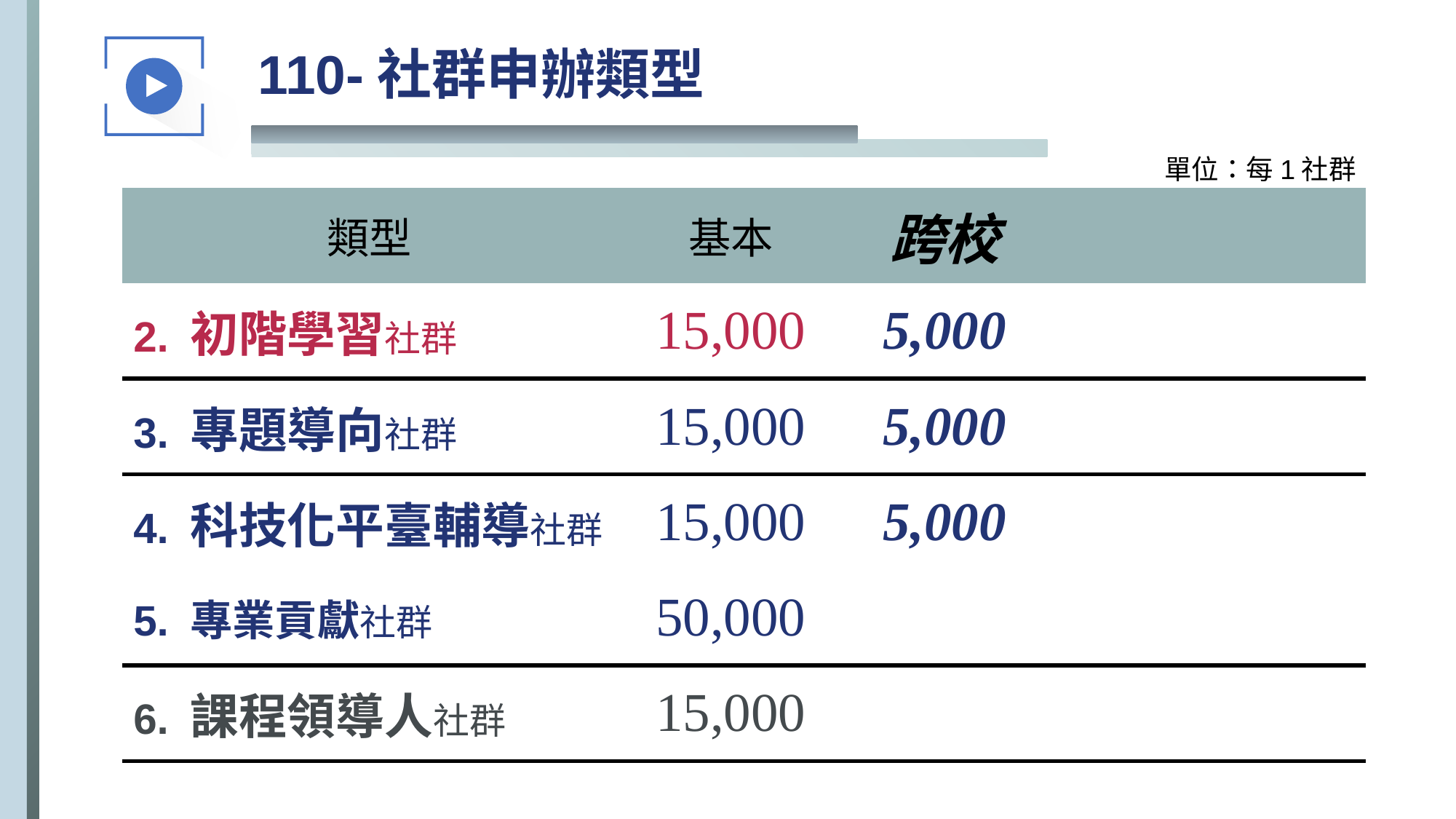

110-社群申辦類型

單位：每1社群
| 類型 | 基本 | 跨校 |  |
| --- | --- | --- | --- |
| 2. 初階學習社群 | 15,000 | 5,000 |  |
| 3. 專題導向社群 | 15,000 | 5,000 |  |
| 4. 科技化平臺輔導社群 | 15,000 | 5,000 |  |
| 5. 專業貢獻社群 | 50,000 |  |  |
| 6. 課程領導人社群 | 15,000 |  |  |